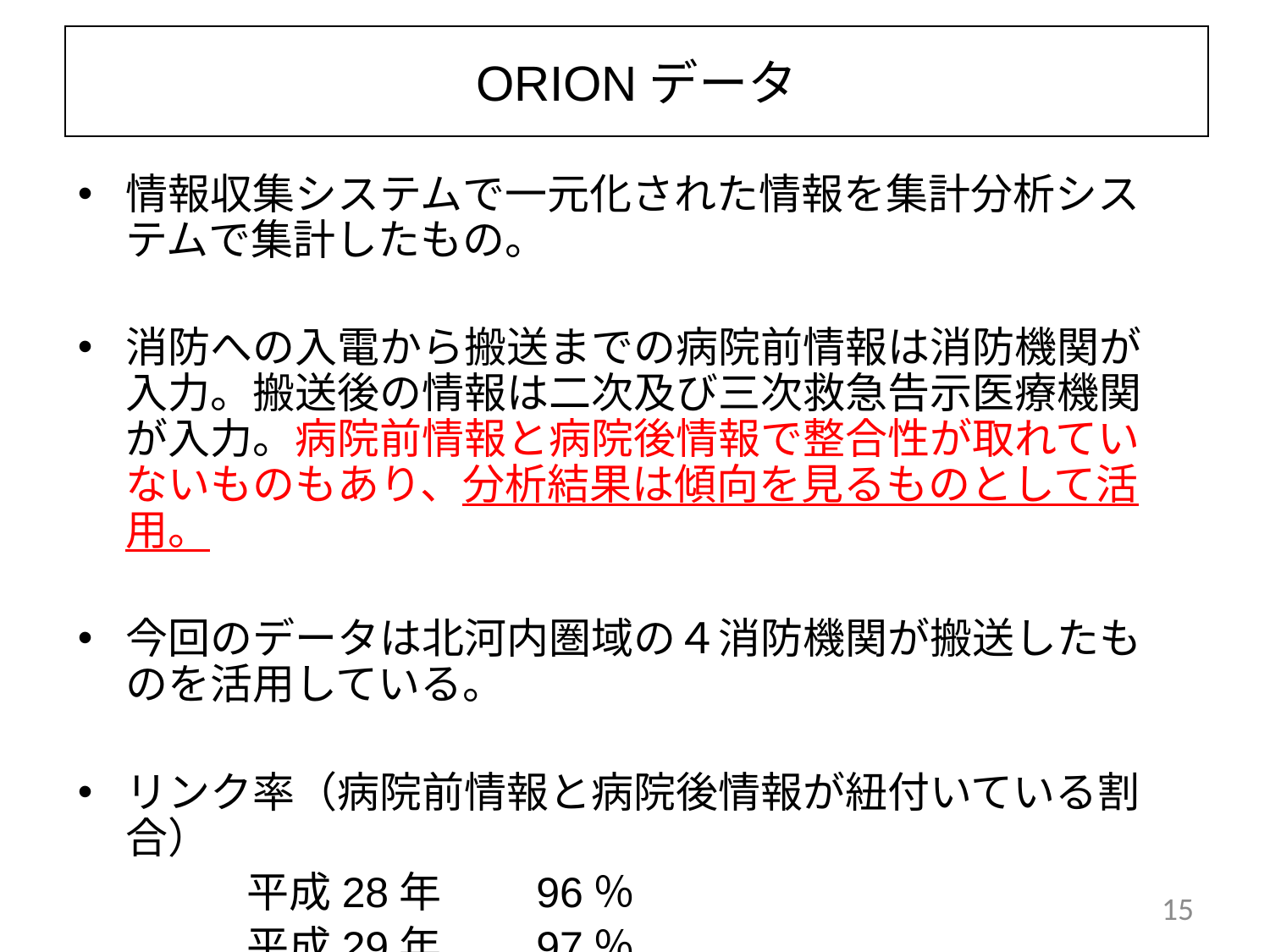

# ORIONデータ
情報収集システムで一元化された情報を集計分析システムで集計したもの。

消防への入電から搬送までの病院前情報は消防機関が入力。搬送後の情報は二次及び三次救急告示医療機関が入力。病院前情報と病院後情報で整合性が取れていないものもあり、分析結果は傾向を見るものとして活用。

今回のデータは北河内圏域の４消防機関が搬送したものを活用している。

リンク率（病院前情報と病院後情報が紐付いている割合）
　　　　平成28年　　96％
　　　　平成29年　　97％
15